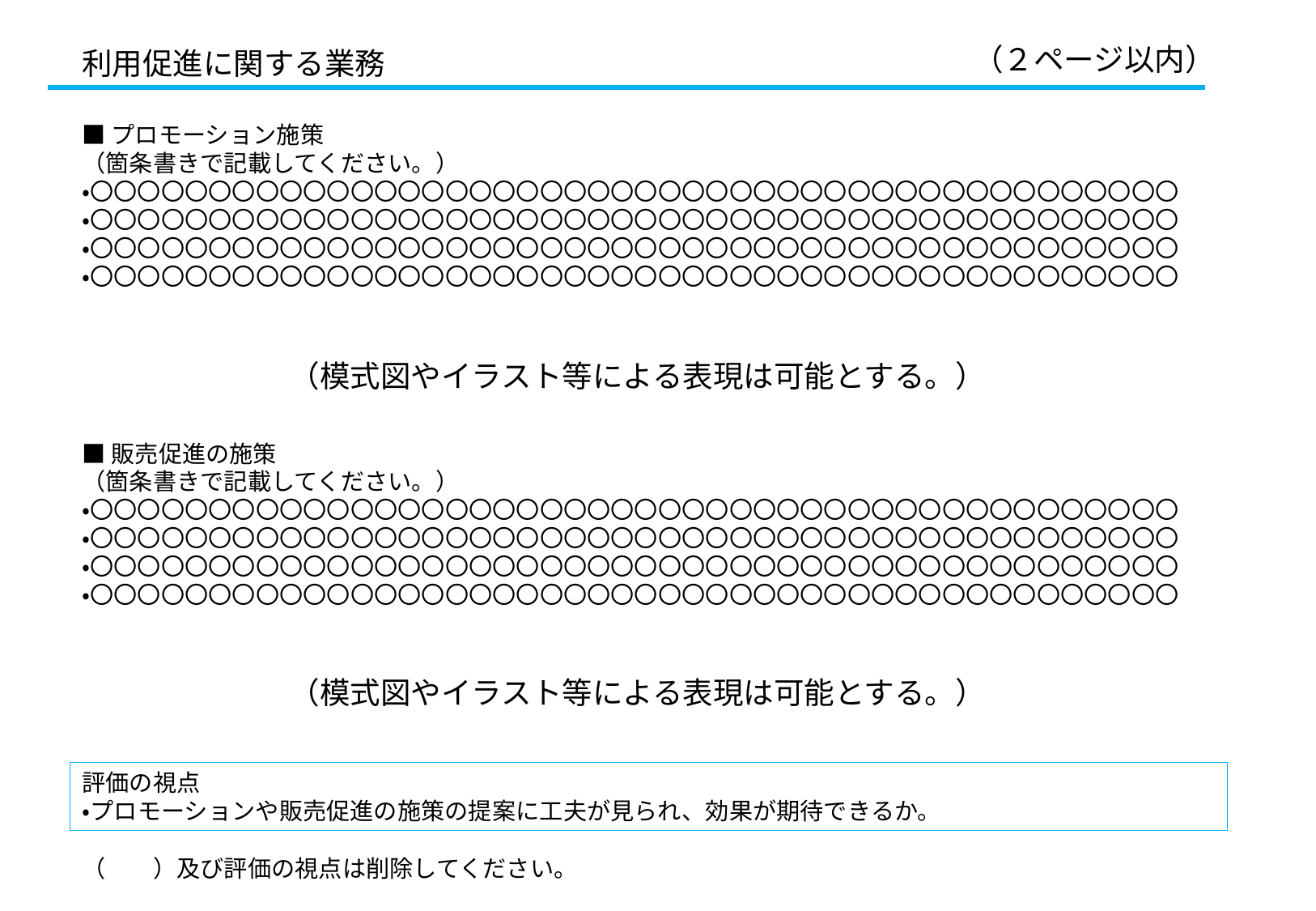

（２ページ以内）
利用促進に関する業務
■プロモーション施策
（箇条書きで記載してください。）
・〇〇〇〇〇〇〇〇〇〇〇〇〇〇〇〇〇〇〇〇〇〇〇〇〇〇〇〇〇〇〇〇〇〇〇〇〇〇〇〇〇〇〇〇〇〇
・〇〇〇〇〇〇〇〇〇〇〇〇〇〇〇〇〇〇〇〇〇〇〇〇〇〇〇〇〇〇〇〇〇〇〇〇〇〇〇〇〇〇〇〇〇〇
・〇〇〇〇〇〇〇〇〇〇〇〇〇〇〇〇〇〇〇〇〇〇〇〇〇〇〇〇〇〇〇〇〇〇〇〇〇〇〇〇〇〇〇〇〇〇
・〇〇〇〇〇〇〇〇〇〇〇〇〇〇〇〇〇〇〇〇〇〇〇〇〇〇〇〇〇〇〇〇〇〇〇〇〇〇〇〇〇〇〇〇〇〇
（模式図やイラスト等による表現は可能とする。）
■販売促進の施策
（箇条書きで記載してください。）
・〇〇〇〇〇〇〇〇〇〇〇〇〇〇〇〇〇〇〇〇〇〇〇〇〇〇〇〇〇〇〇〇〇〇〇〇〇〇〇〇〇〇〇〇〇〇
・〇〇〇〇〇〇〇〇〇〇〇〇〇〇〇〇〇〇〇〇〇〇〇〇〇〇〇〇〇〇〇〇〇〇〇〇〇〇〇〇〇〇〇〇〇〇
・〇〇〇〇〇〇〇〇〇〇〇〇〇〇〇〇〇〇〇〇〇〇〇〇〇〇〇〇〇〇〇〇〇〇〇〇〇〇〇〇〇〇〇〇〇〇
・〇〇〇〇〇〇〇〇〇〇〇〇〇〇〇〇〇〇〇〇〇〇〇〇〇〇〇〇〇〇〇〇〇〇〇〇〇〇〇〇〇〇〇〇〇〇
（模式図やイラスト等による表現は可能とする。）
評価の視点
・プロモーションや販売促進の施策の提案に工夫が見られ、効果が期待できるか。
（　　）及び評価の視点は削除してください。